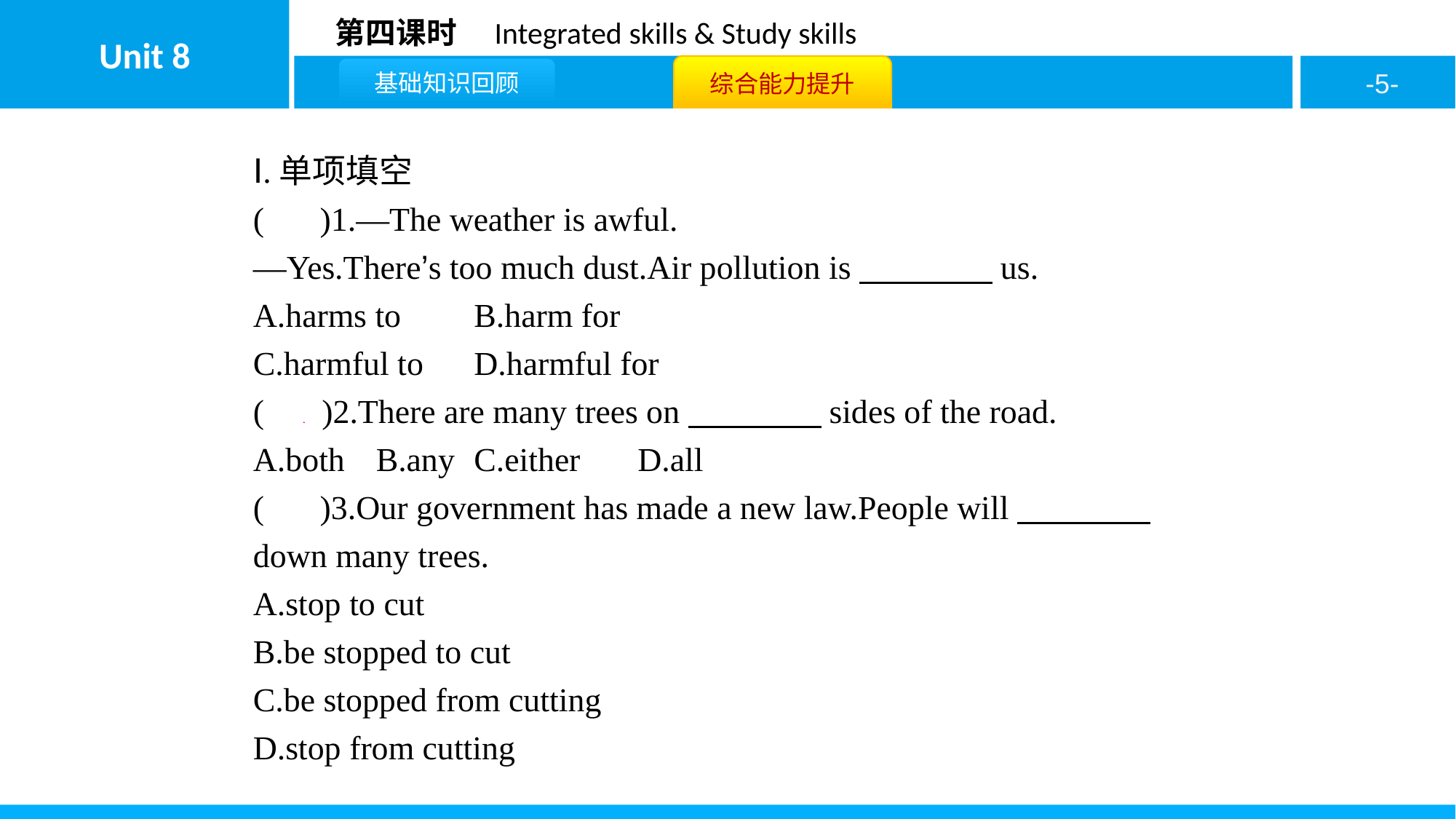

Ⅰ.单项填空
(  C  )1.—The weather is awful.
—Yes.There’s too much dust.Air pollution is　　　　us.
A.harms to	B.harm for
C.harmful to	D.harmful for
(  A  )2.There are many trees on　　　　sides of the road.
A.both	B.any	C.either	D.all
(  C  )3.Our government has made a new law.People will　　　　down many trees.
A.stop to cut
B.be stopped to cut
C.be stopped from cutting
D.stop from cutting